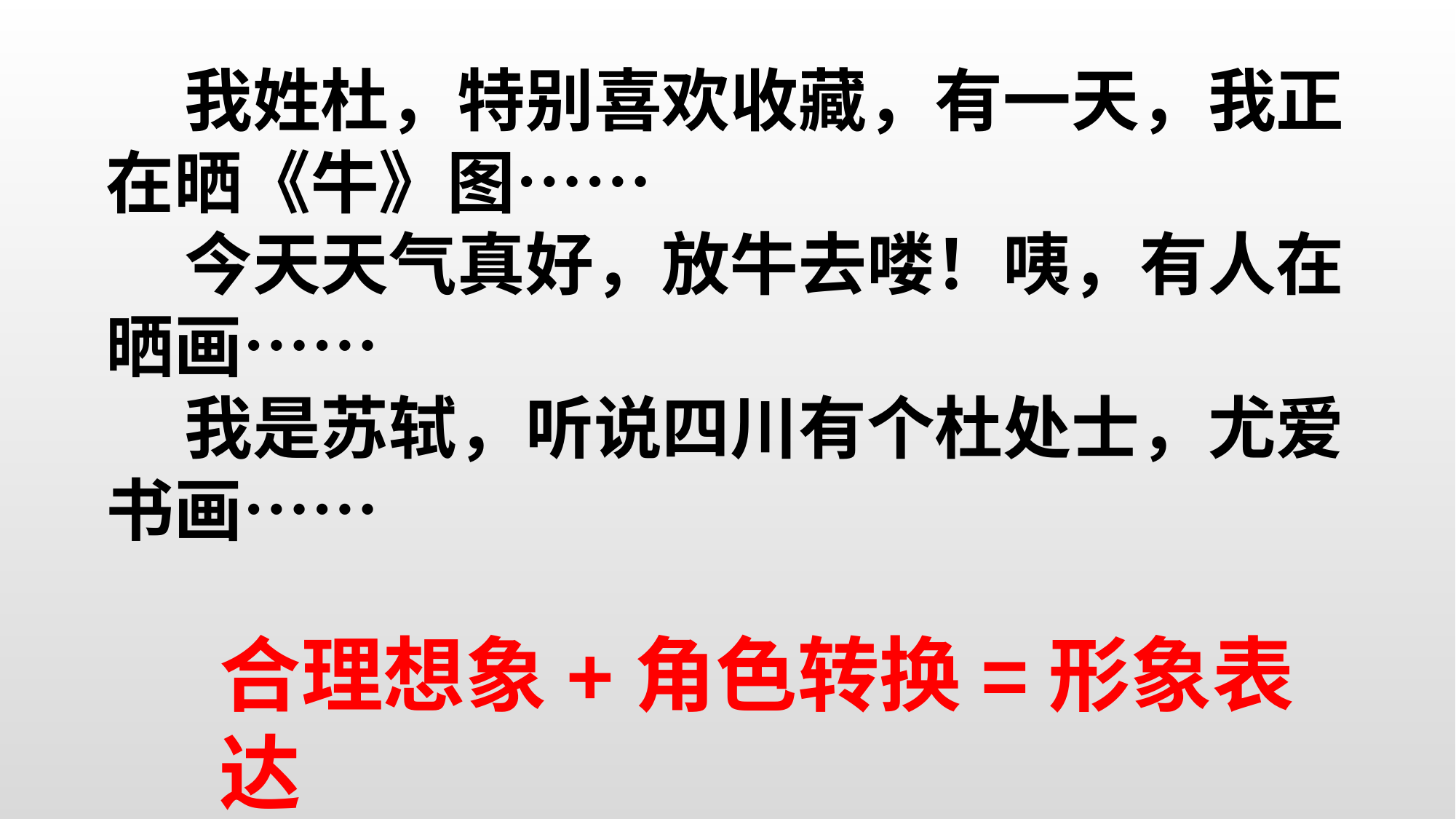

我姓杜，特别喜欢收藏，有一天，我正在晒《牛》图……
    今天天气真好，放牛去喽！咦，有人在晒画……
    我是苏轼，听说四川有个杜处士，尤爱书画……
合理想象+角色转换=形象表达